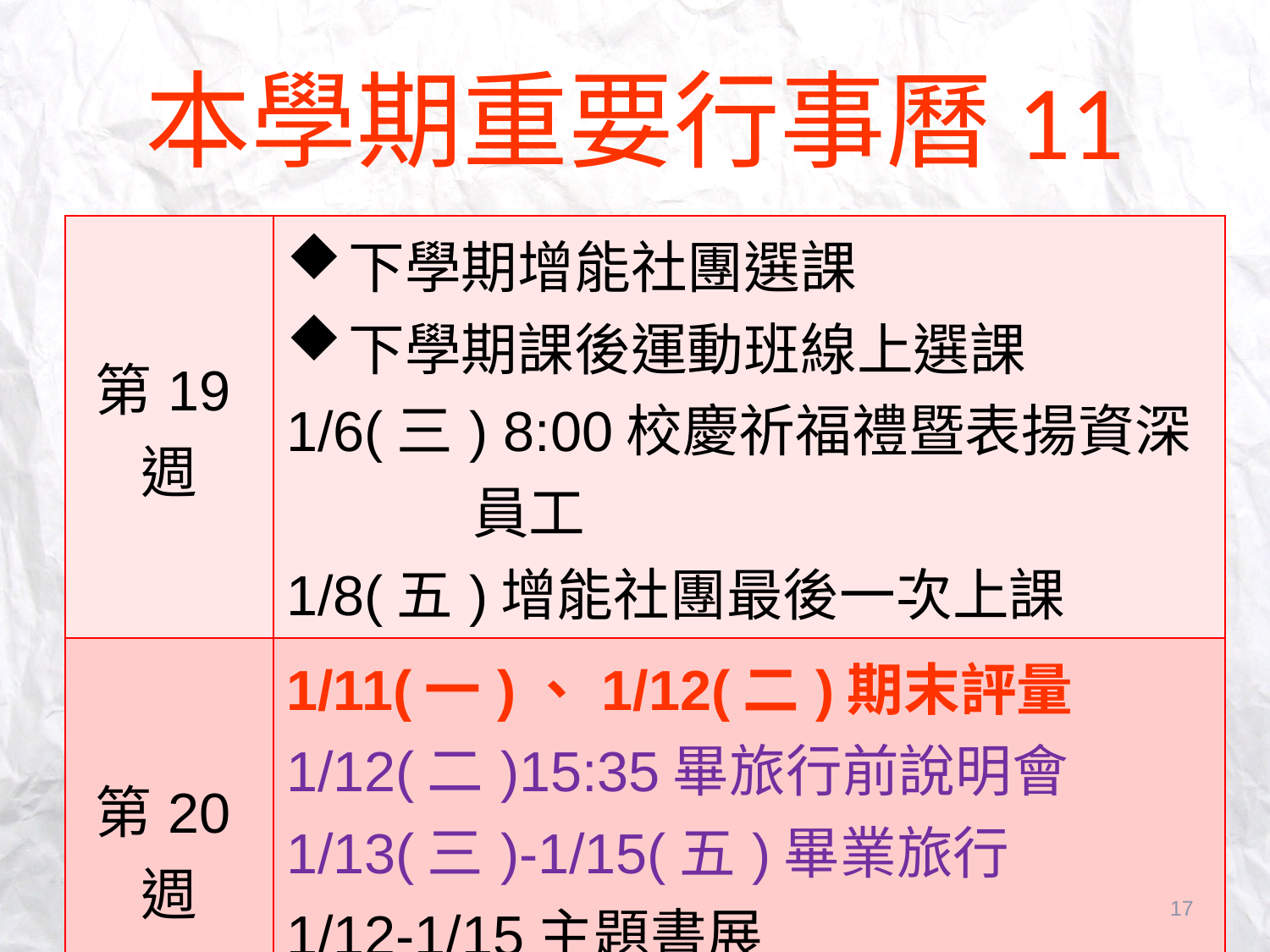

# 本學期重要行事曆11
| 第19週 | 下學期增能社團選課 下學期課後運動班線上選課 1/6(三) 8:00校慶祈福禮暨表揚資深員工 1/8(五)增能社團最後一次上課 |
| --- | --- |
| 第20週 | 1/11(一)、1/12(二)期末評量 1/12(二)15:35畢旅行前說明會 1/13(三)-1/15(五)畢業旅行 1/12-1/15主題書展 調閱閱讀選編教材 |
17